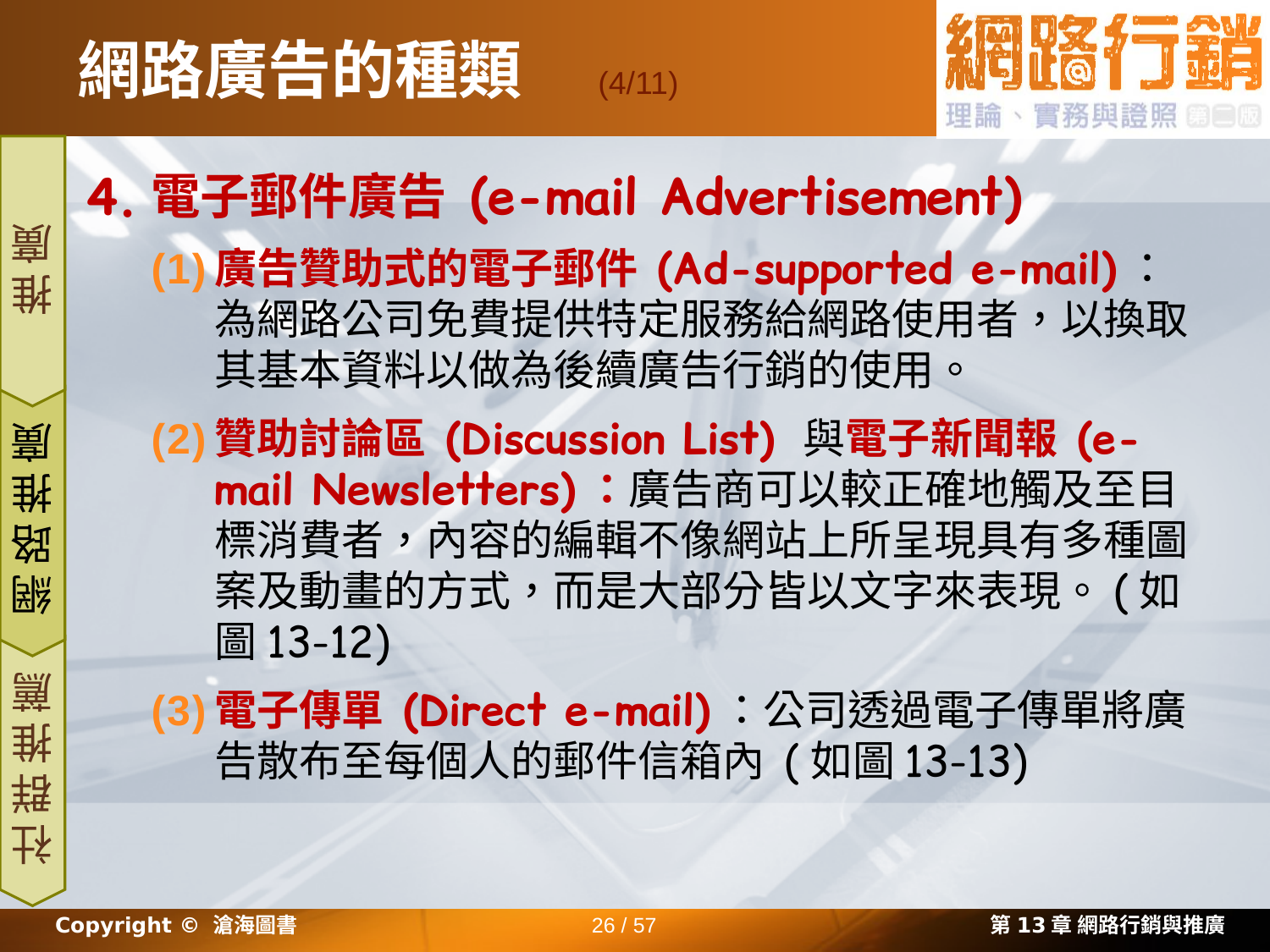

# 網路廣告的種類
(4/11)
4.電子郵件廣告 (e-mail Advertisement)
廣告贊助式的電子郵件 (Ad-supported e-mail)：為網路公司免費提供特定服務給網路使用者，以換取其基本資料以做為後續廣告行銷的使用。
贊助討論區 (Discussion List) 與電子新聞報 (e-mail Newsletters)：廣告商可以較正確地觸及至目標消費者，內容的編輯不像網站上所呈現具有多種圖案及動畫的方式，而是大部分皆以文字來表現。(如圖13-12)
電子傳單 (Direct e-mail)：公司透過電子傳單將廣告散布至每個人的郵件信箱內 (如圖13-13)
推廣
網路推廣
社群推薦
Copyright © 滄海圖書
26 / 57
第13章 網路行銷與推廣